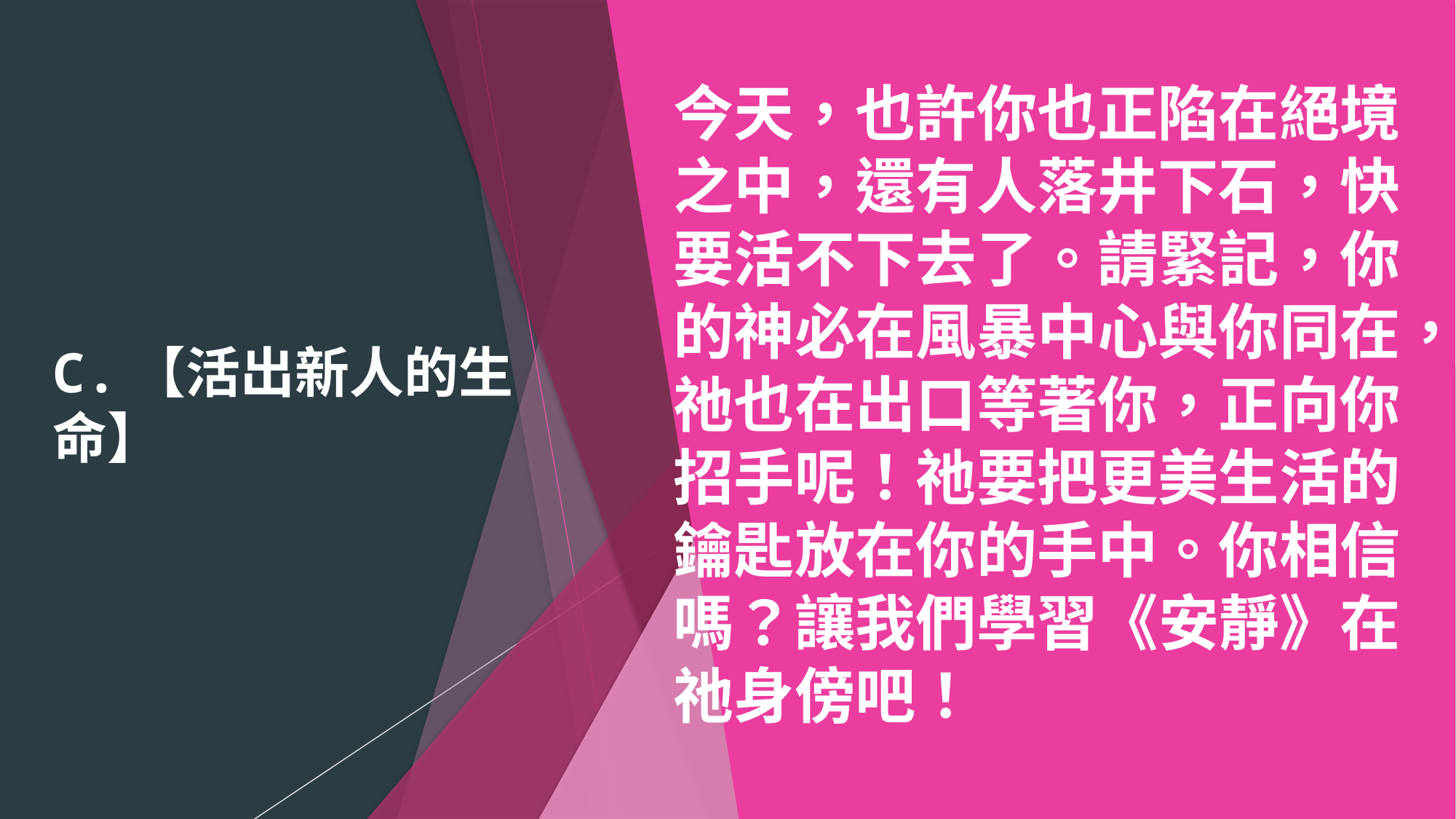

今天，也許你也正陷在絕境之中，還有人落井下石，快要活不下去了。請緊記，你的神必在風暴中心與你同在，祂也在出口等著你，正向你招手呢！祂要把更美生活的鑰匙放在你的手中。你相信嗎？讓我們學習《安靜》在祂身傍吧！
# C.【活出新人的生命】